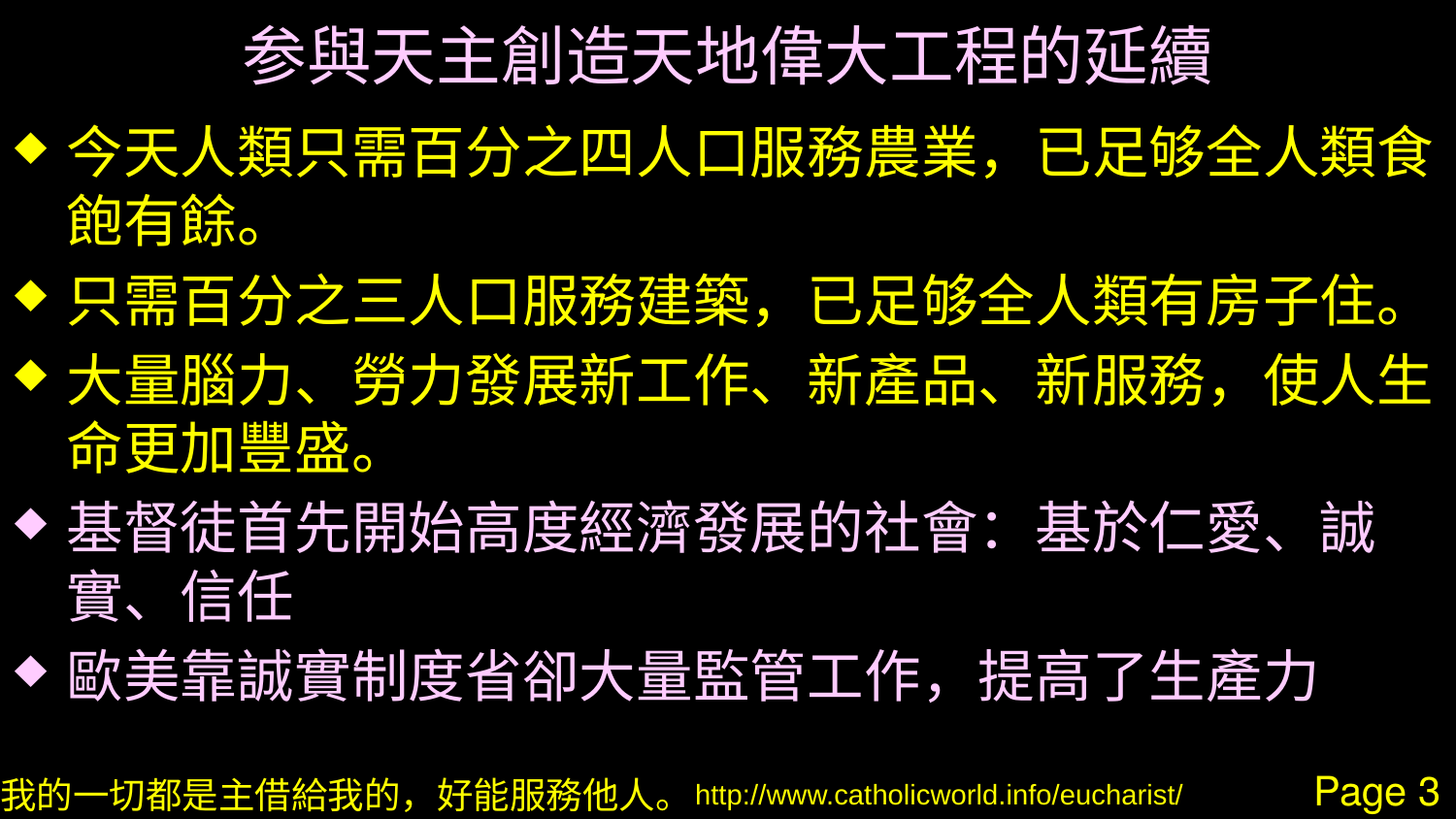

# 参與天主創造天地偉大工程的延續
今天人類只需百分之四人口服務農業，已足够全人類食飽有餘。
只需百分之三人口服務建築，已足够全人類有房子住。
大量腦力、勞力發展新工作、新產品、新服務，使人生命更加豐盛。
基督徒首先開始高度經濟發展的社會：基於仁愛、誠實、信任
歐美靠誠實制度省卻大量監管工作，提高了生產力